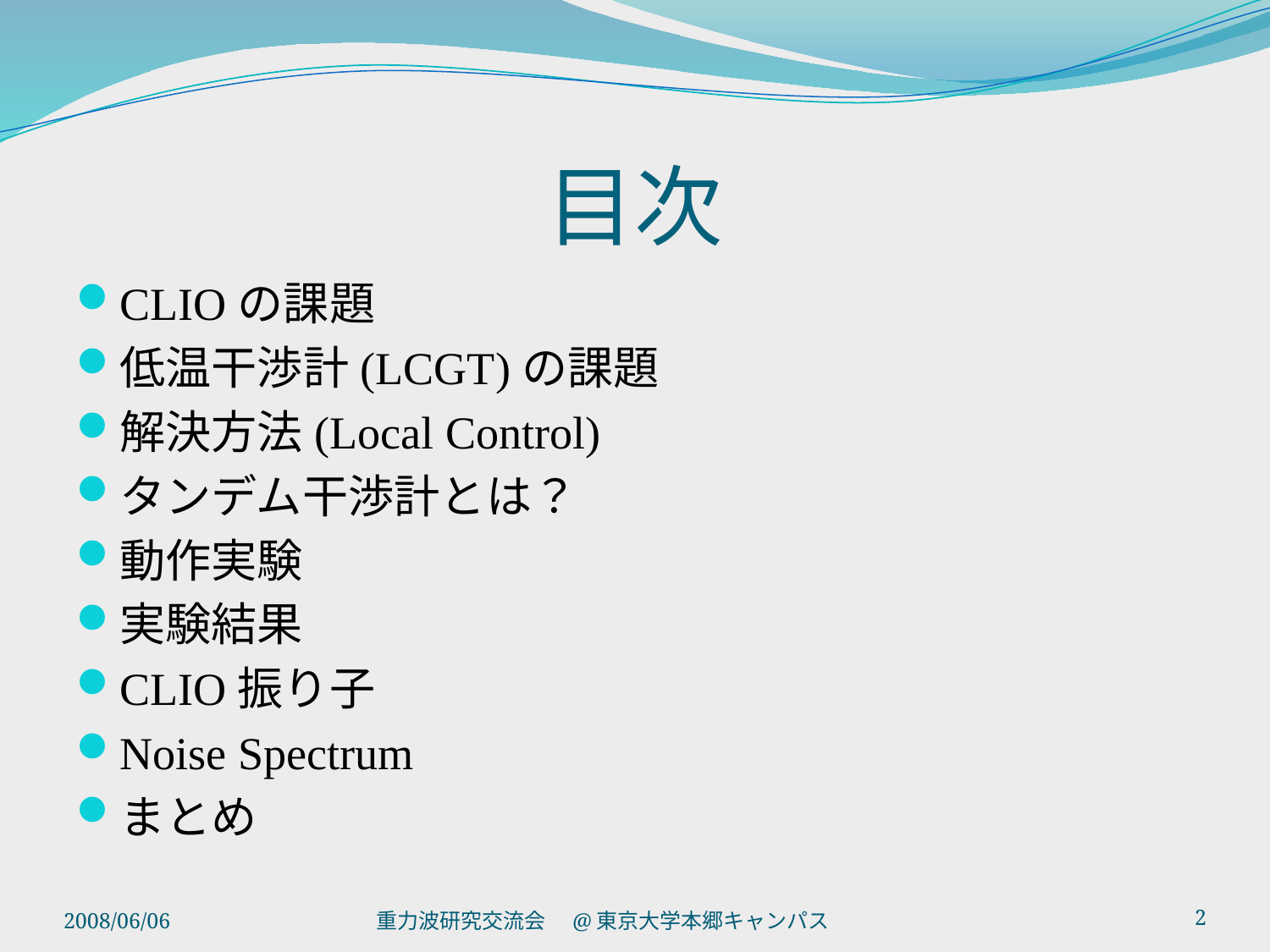

# 目次
CLIOの課題
低温干渉計(LCGT)の課題
解決方法(Local Control)
タンデム干渉計とは？
動作実験
実験結果
CLIO振り子
Noise Spectrum
まとめ
2008/06/06
重力波研究交流会　@東京大学本郷キャンパス
2